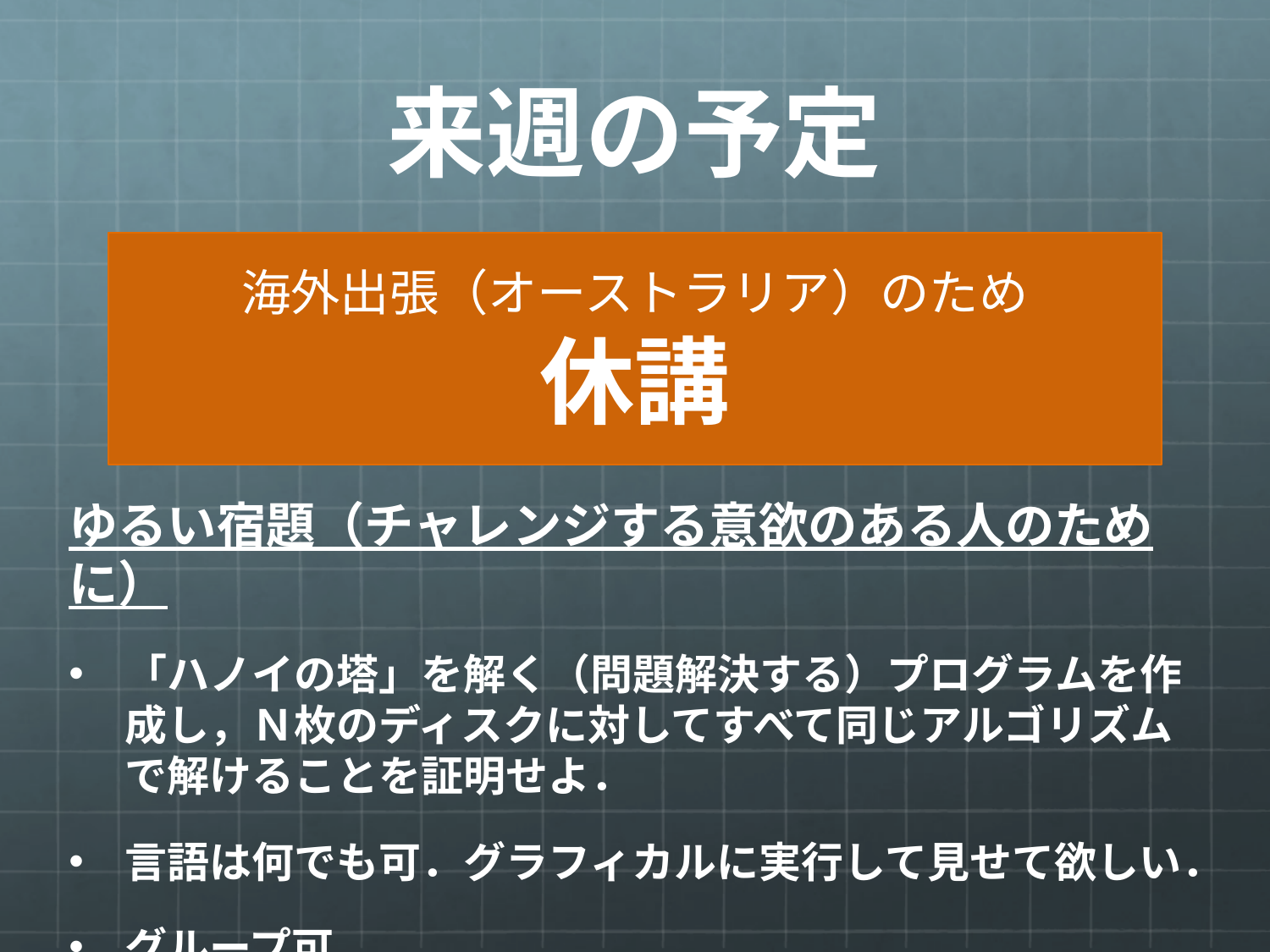

# 来週の予定
海外出張（オーストラリア）のため
休講
ゆるい宿題（チャレンジする意欲のある人のために）
「ハノイの塔」を解く（問題解決する）プログラムを作成し，Ｎ枚のディスクに対してすべて同じアルゴリズムで解けることを証明せよ．
言語は何でも可．グラフィカルに実行して見せて欲しい．
グループ可．